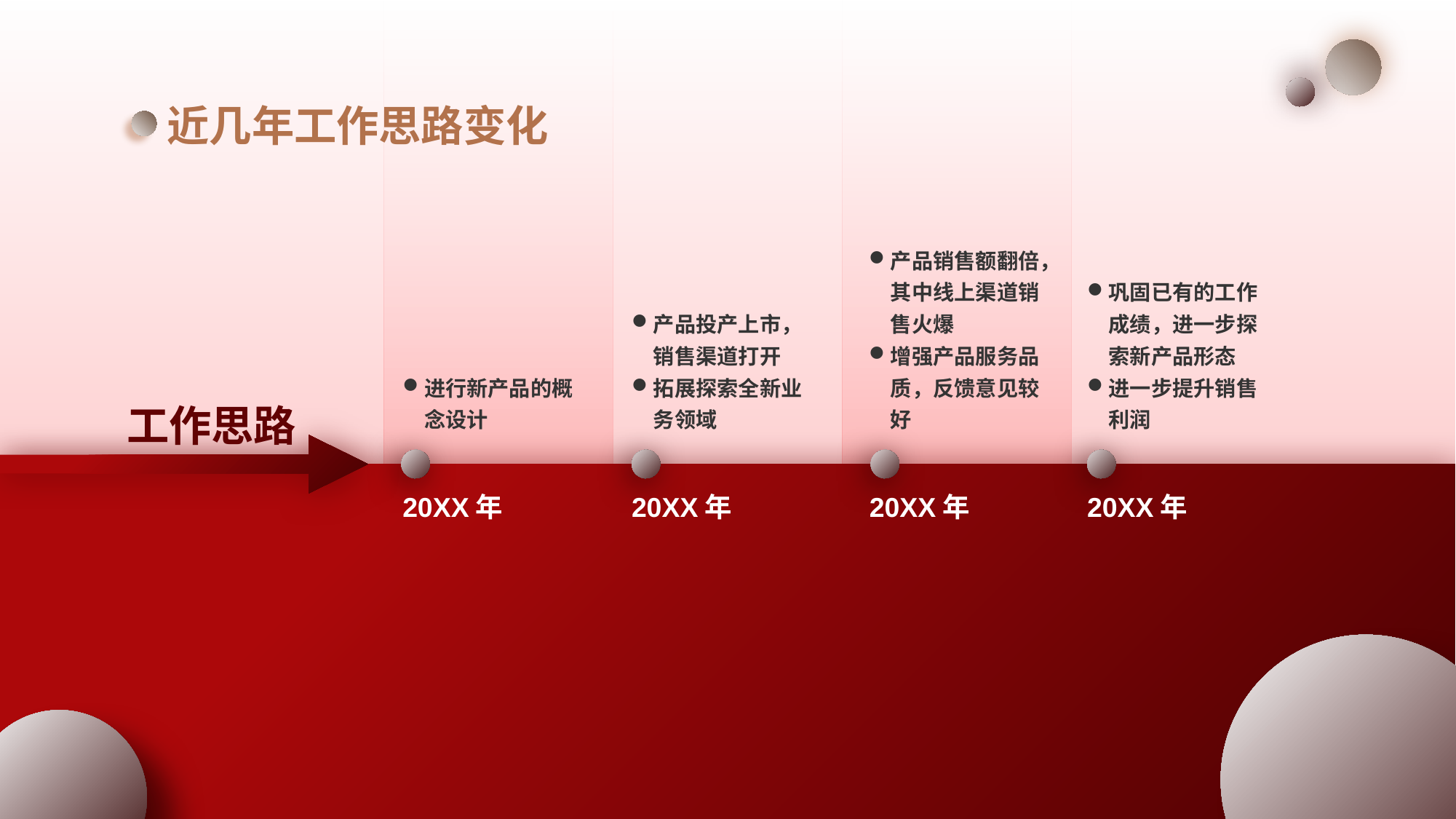

近几年工作思路变化

进行新产品的概念设计
产品投产上市，销售渠道打开
拓展探索全新业务领域
产品销售额翻倍，其中线上渠道销售火爆
增强产品服务品质，反馈意见较好
巩固已有的工作成绩，进一步探索新产品形态
进一步提升销售利润
工作思路

20XX年
20XX年
20XX年
20XX年